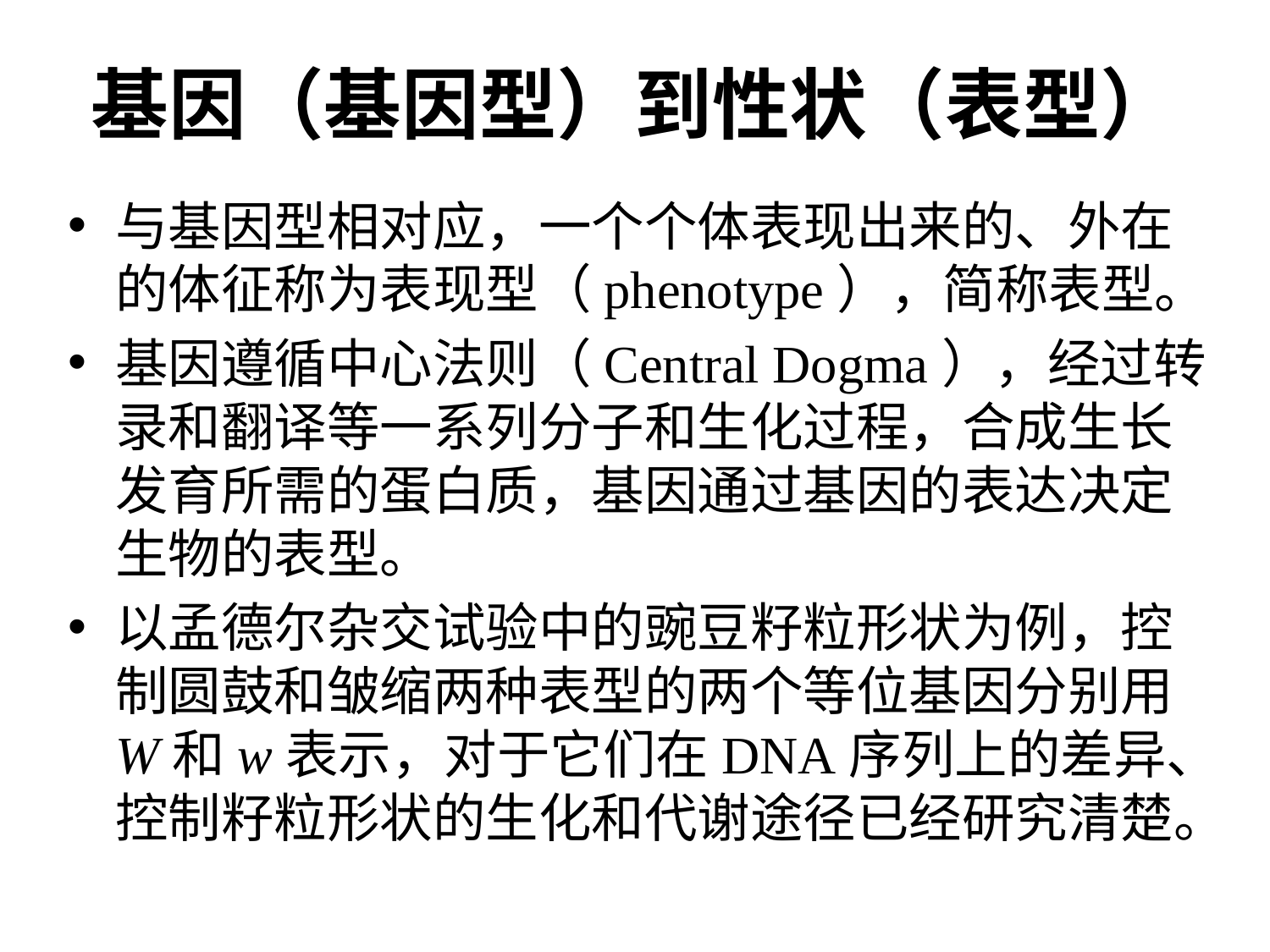

# 基因（基因型）到性状（表型）
与基因型相对应，一个个体表现出来的、外在的体征称为表现型（phenotype），简称表型。
基因遵循中心法则（Central Dogma），经过转录和翻译等一系列分子和生化过程，合成生长发育所需的蛋白质，基因通过基因的表达决定生物的表型。
以孟德尔杂交试验中的豌豆籽粒形状为例，控制圆鼓和皱缩两种表型的两个等位基因分别用W和w表示，对于它们在DNA序列上的差异、控制籽粒形状的生化和代谢途径已经研究清楚。